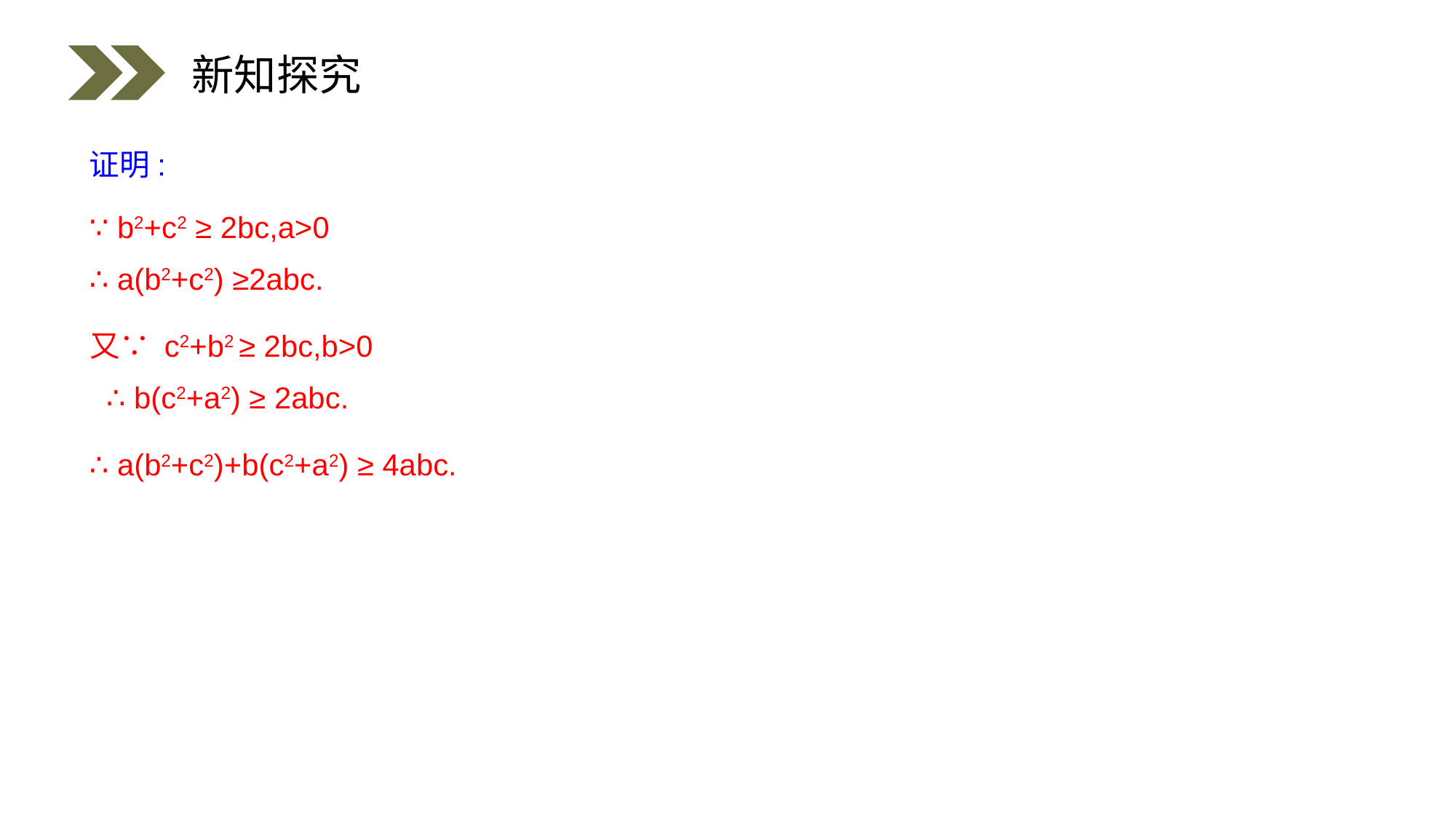

新知探究
证明:
∵ b2+c2 ≥ 2bc,a>0
∴ a(b2+c2) ≥2abc.
又∵ c2+b2 ≥ 2bc,b>0
  ∴ b(c2+a2) ≥ 2abc.
∴ a(b2+c2)+b(c2+a2) ≥ 4abc.